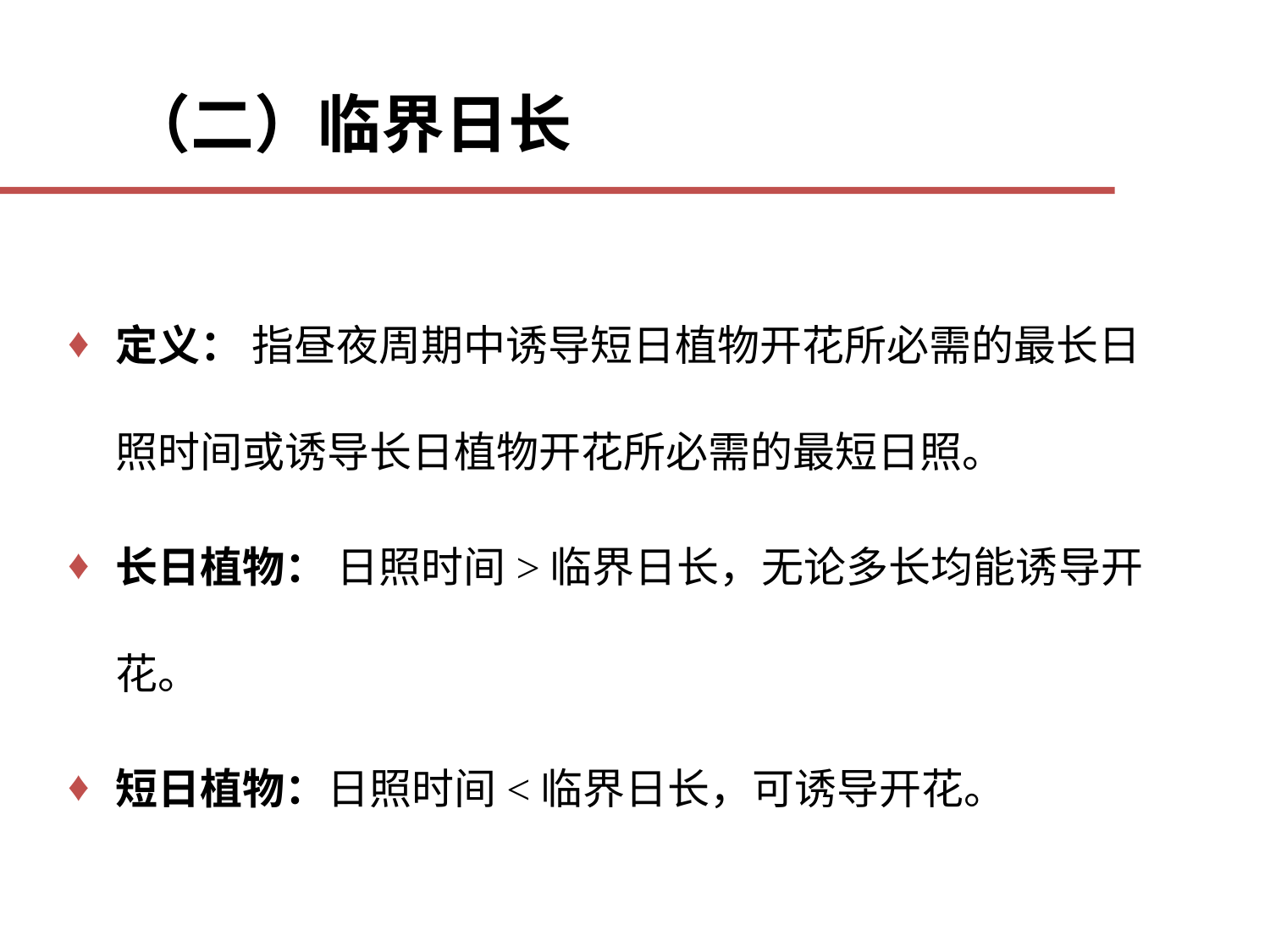

# （二）临界日长
定义： 指昼夜周期中诱导短日植物开花所必需的最长日照时间或诱导长日植物开花所必需的最短日照。
长日植物： 日照时间>临界日长，无论多长均能诱导开花。
短日植物：日照时间<临界日长，可诱导开花。